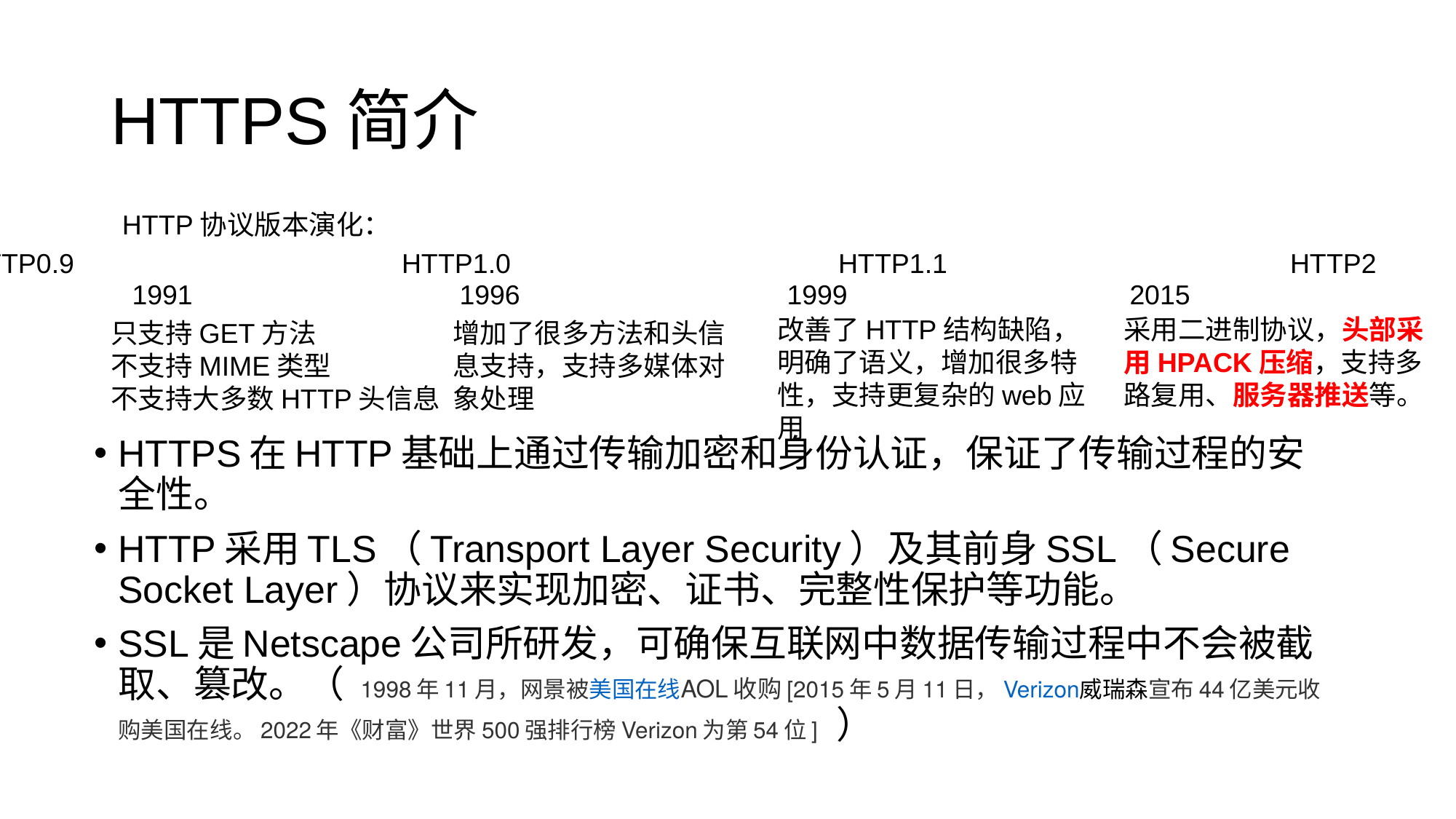

# HTTPS简介
HTTP协议版本演化：
HTTP0.9			HTTP1.0			HTTP1.1			  HTTP2
1991			1996			1999			  2015
改善了HTTP结构缺陷，明确了语义，增加很多特性，支持更复杂的web应用
采用二进制协议，头部采用HPACK压缩，支持多路复用、服务器推送等。
只支持GET方法
不支持MIME类型
不支持大多数HTTP头信息
增加了很多方法和头信息支持，支持多媒体对象处理
HTTPS在HTTP基础上通过传输加密和身份认证，保证了传输过程的安全性。
HTTP采用TLS（Transport Layer Security）及其前身SSL（Secure Socket Layer）协议来实现加密、证书、完整性保护等功能。
SSL是Netscape公司所研发，可确保互联网中数据传输过程中不会被截取、篡改。（ 1998年11月，网景被美国在线AOL收购[2015年5月11日，Verizon威瑞森宣布44亿美元收购美国在线。2022年《财富》世界500强排行榜Verizon为第54位] ）